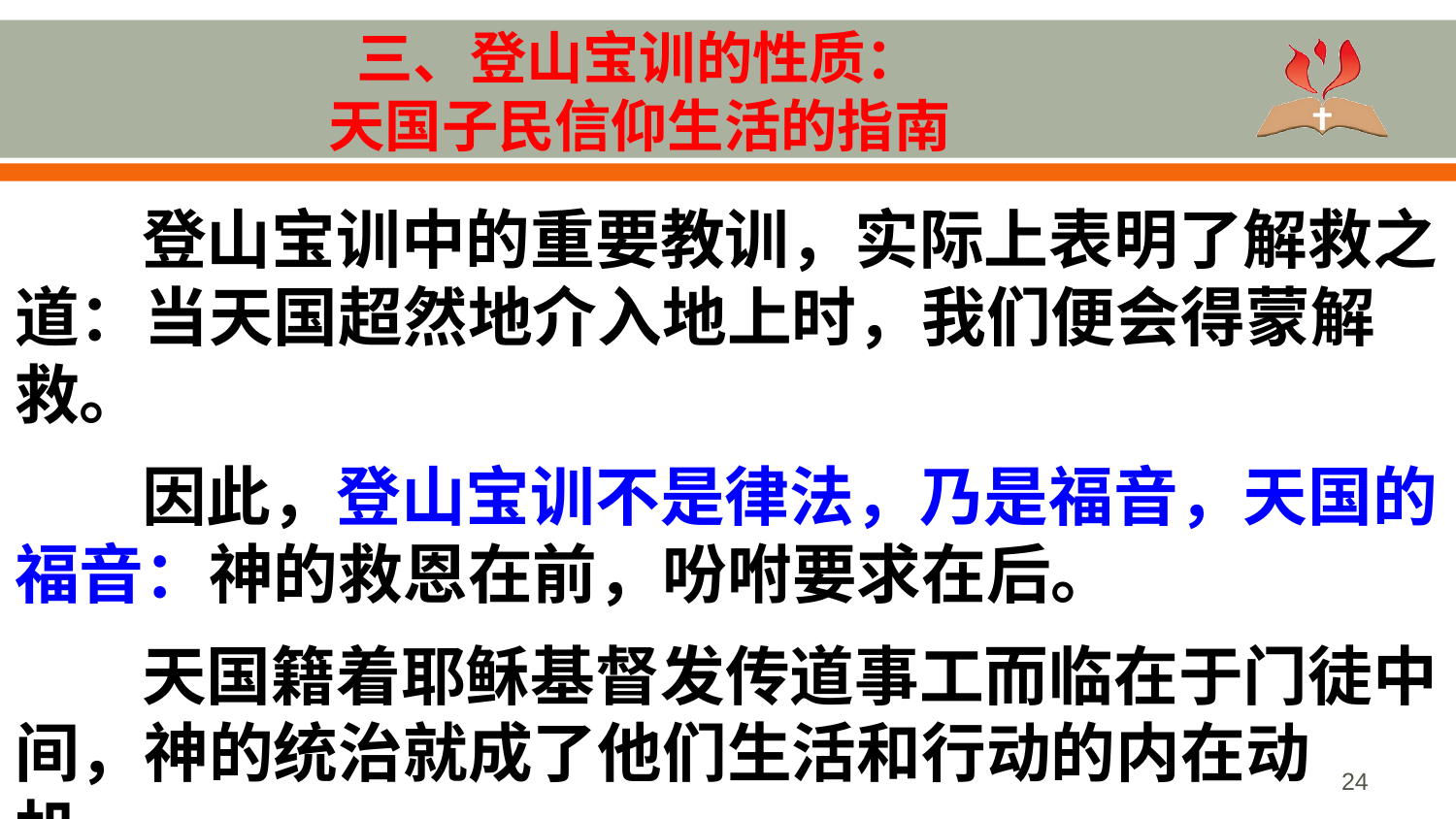

# 三、登山宝训的性质： 天国子民信仰生活的指南
登山宝训中的重要教训，实际上表明了解救之道：当天国超然地介入地上时，我们便会得蒙解救。
因此，登山宝训不是律法，乃是福音，天国的福音：神的救恩在前，吩咐要求在后。
天国籍着耶稣基督发传道事工而临在于门徒中间，神的统治就成了他们生活和行动的内在动机。

24